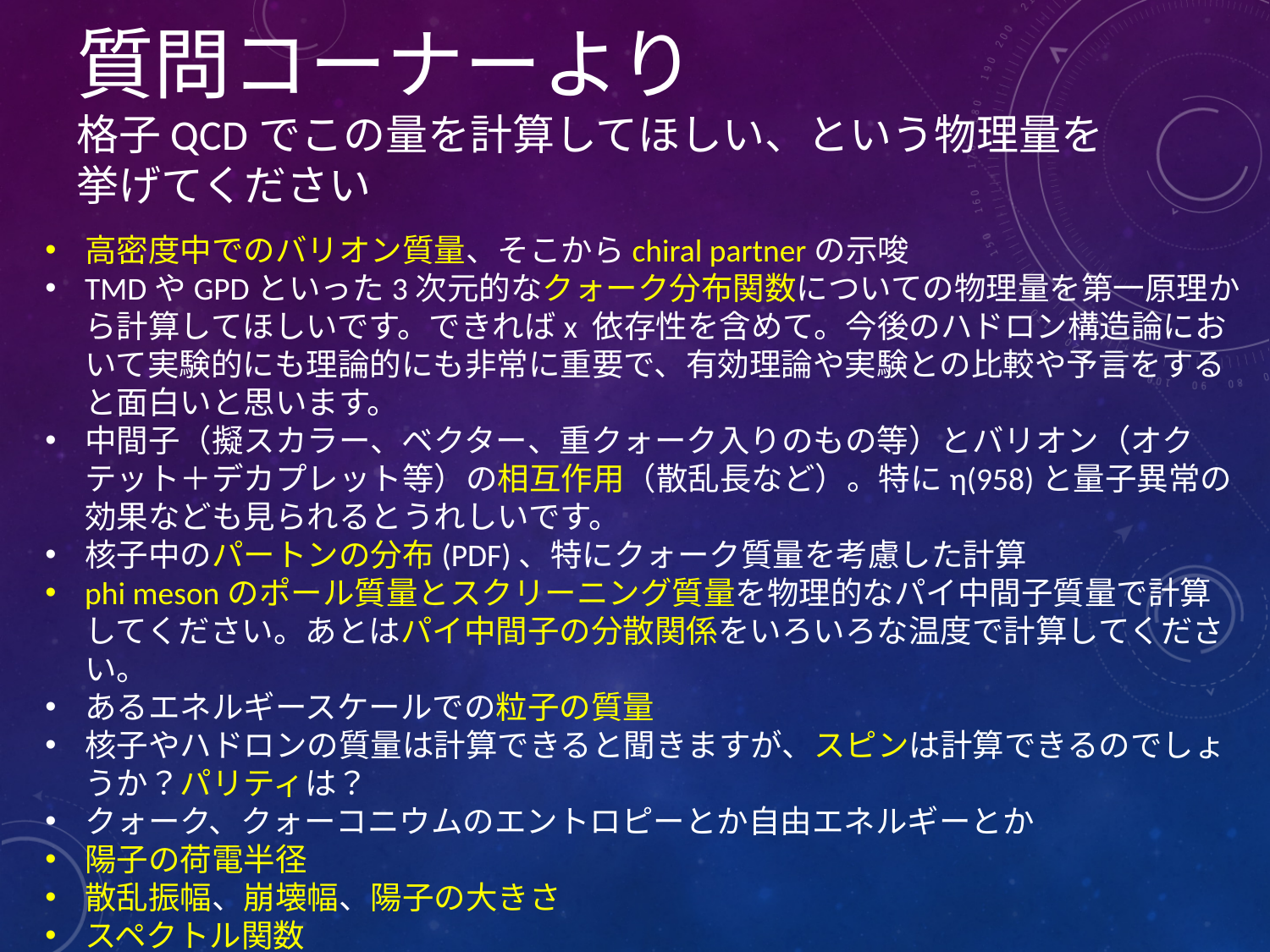

# 質問コーナーより 格子QCDでこの量を計算してほしい、という物理量を挙げてください
高密度中でのバリオン質量、そこからchiral partnerの示唆
TMDやGPDといった3次元的なクォーク分布関数についての物理量を第一原理から計算してほしいです。できればx 依存性を含めて。今後のハドロン構造論において実験的にも理論的にも非常に重要で、有効理論や実験との比較や予言をすると面白いと思います。
中間子（擬スカラー、ベクター、重クォーク入りのもの等）とバリオン（オクテット＋デカプレット等）の相互作用（散乱長など）。特にη(958)と量子異常の効果なども見られるとうれしいです。
核子中のパートンの分布(PDF)、特にクォーク質量を考慮した計算
phi mesonのポール質量とスクリーニング質量を物理的なパイ中間子質量で計算してください。あとはパイ中間子の分散関係をいろいろな温度で計算してください。
あるエネルギースケールでの粒子の質量
核子やハドロンの質量は計算できると聞きますが、スピンは計算できるのでしょうか？パリティは？
クォーク、クォーコニウムのエントロピーとか自由エネルギーとか
陽子の荷電半径
散乱振幅、崩壊幅、陽子の大きさ
スペクトル関数